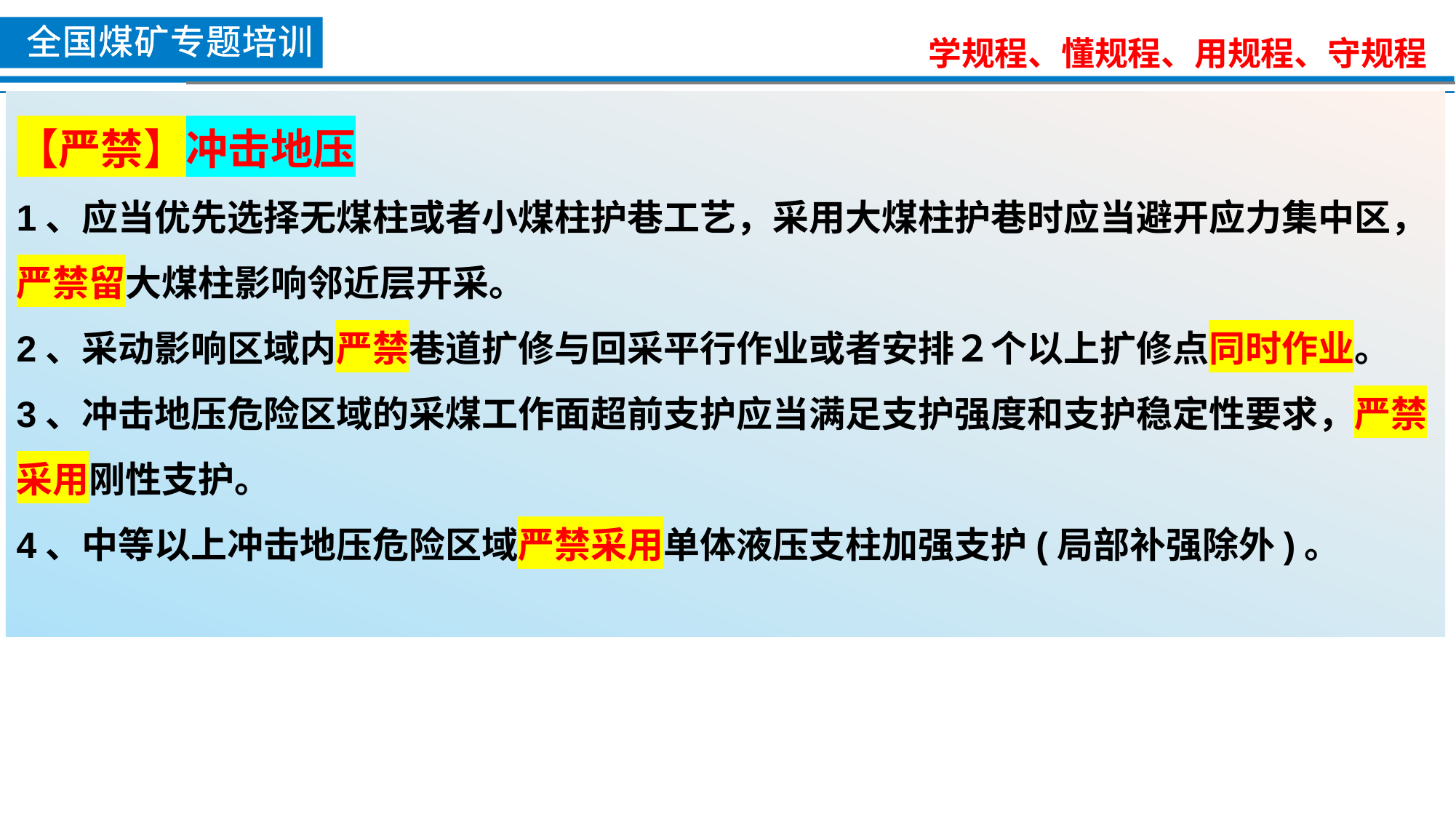

【严禁】冲击地压
1、应当优先选择无煤柱或者小煤柱护巷工艺，采用大煤柱护巷时应当避开应力集中区，严禁留大煤柱影响邻近层开采。
2、采动影响区域内严禁巷道扩修与回采平行作业或者安排２个以上扩修点同时作业。
3、冲击地压危险区域的采煤工作面超前支护应当满足支护强度和支护稳定性要求，严禁采用刚性支护。
4、中等以上冲击地压危险区域严禁采用单体液压支柱加强支护(局部补强除外)。